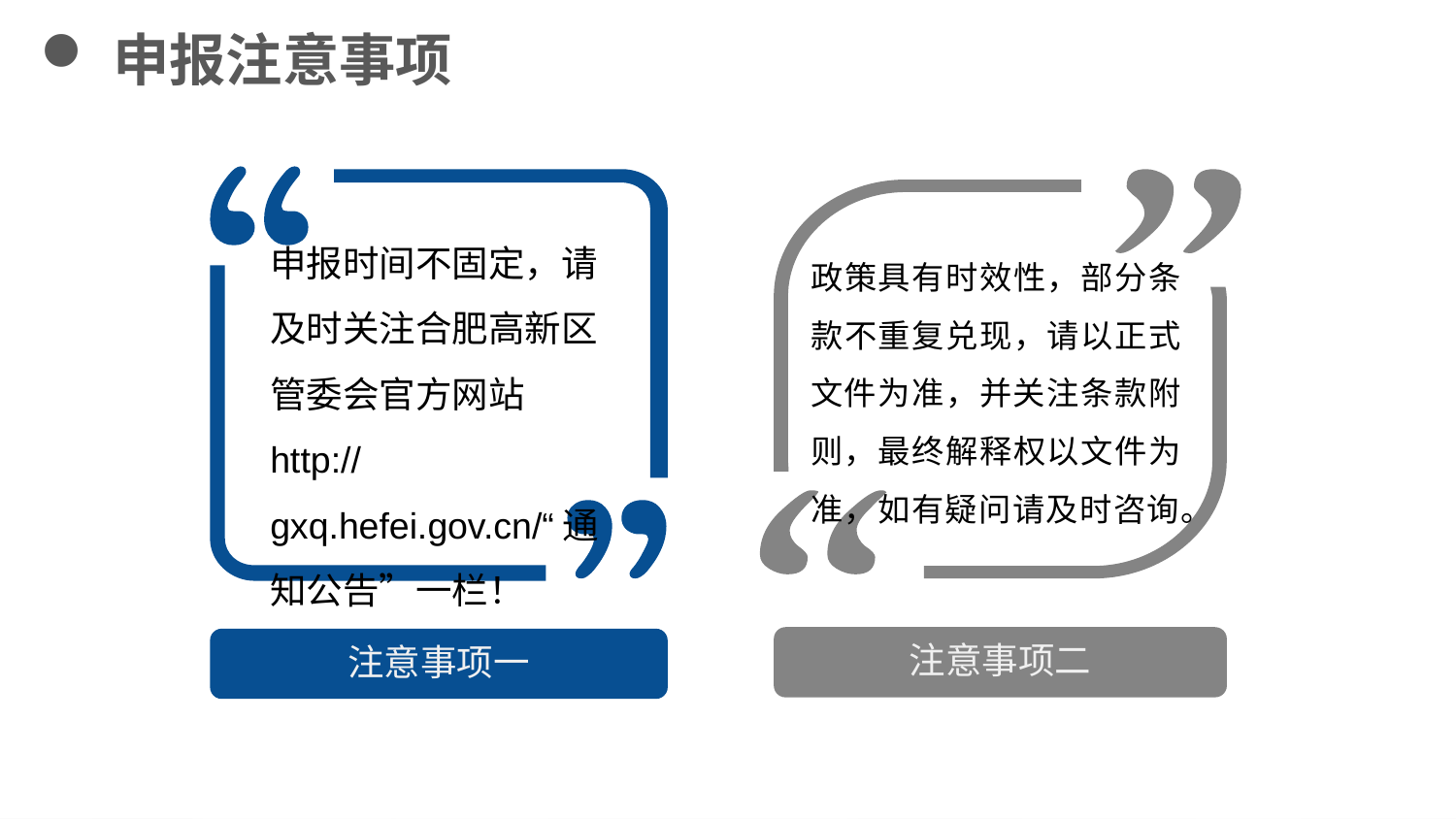

申报注意事项

申报时间不固定，请及时关注合肥高新区管委会官方网站http://gxq.hefei.gov.cn/“通知公告”一栏！
政策具有时效性，部分条款不重复兑现，请以正式文件为准，并关注条款附则，最终解释权以文件为准，如有疑问请及时咨询。
注意事项二
注意事项一